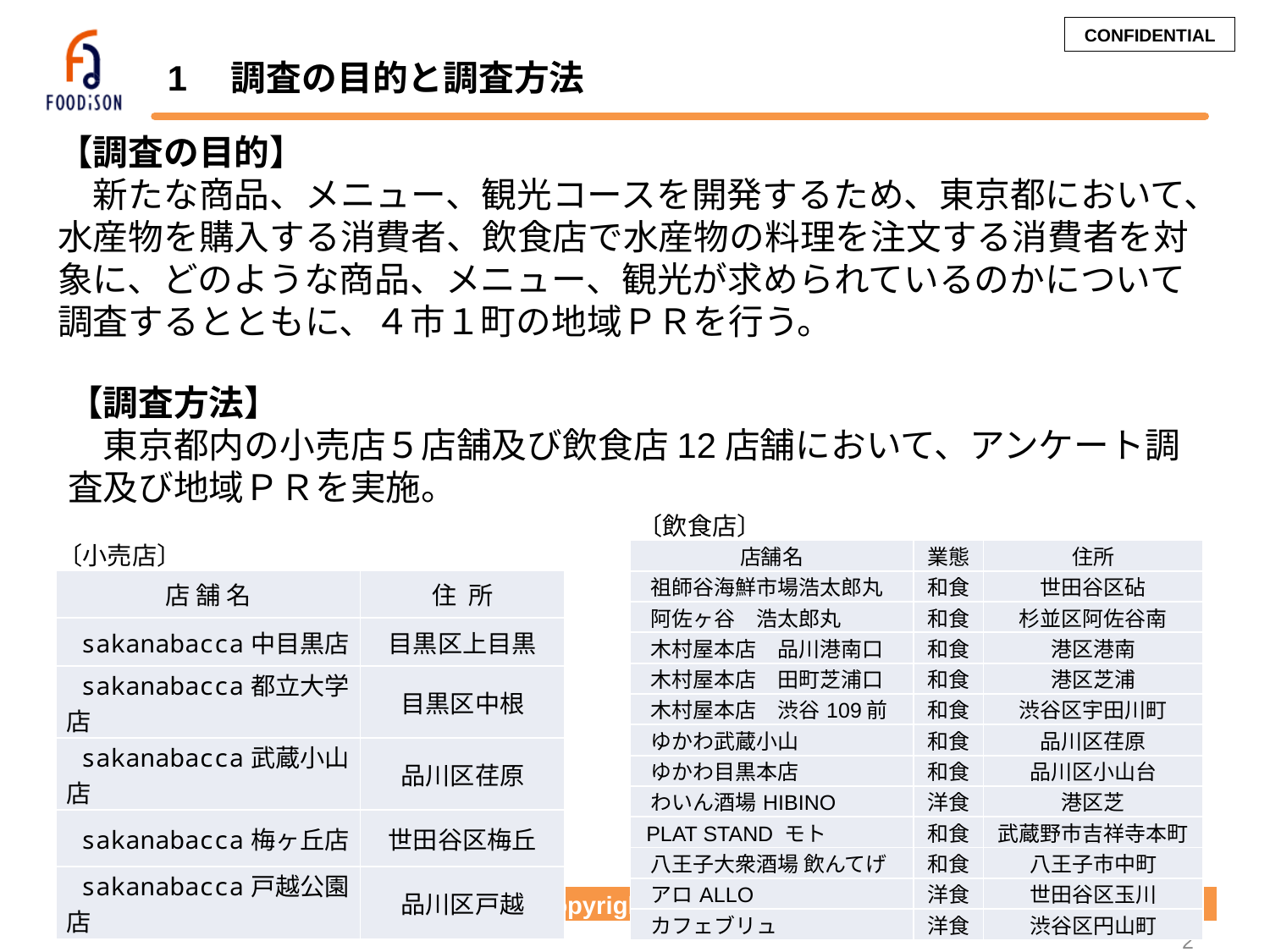

# 1　調査の目的と調査方法
【調査の目的】
　新たな商品、メニュー、観光コースを開発するため、東京都において、水産物を購入する消費者、飲食店で水産物の料理を注文する消費者を対象に、どのような商品、メニュー、観光が求められているのかについて調査するとともに、４市１町の地域ＰＲを行う。
【調査方法】
　東京都内の小売店５店舗及び飲食店12店舗において、アンケート調査及び地域ＰＲを実施。
〔飲食店〕
〔小売店〕
| 店舗名 | 業態 | 住所 |
| --- | --- | --- |
| 祖師谷海鮮市場浩太郎丸 | 和食 | 世田谷区砧 |
| 阿佐ヶ谷　浩太郎丸 | 和食 | 杉並区阿佐谷南 |
| 木村屋本店　品川港南口 | 和食 | 港区港南 |
| 木村屋本店　田町芝浦口 | 和食 | 港区芝浦 |
| 木村屋本店　渋谷109前 | 和食 | 渋谷区宇田川町 |
| ゆかわ武蔵小山 | 和食 | 品川区荏原 |
| ゆかわ目黒本店 | 和食 | 品川区小山台 |
| わいん酒場HIBINO | 洋食 | 港区芝 |
| PLAT STAND モト | 和食 | 武蔵野市吉祥寺本町 |
| 八王子大衆酒場 飲んてげ | 和食 | 八王子市中町 |
| アロALLO | 洋食 | 世田谷区玉川 |
| カフェブリュ | 洋食 | 渋谷区円山町 |
| 店 舗 名 | 住 所 |
| --- | --- |
| sakanabacca中目黒店 | 目黒区上目黒 |
| sakanabacca都立大学店 | 目黒区中根 |
| sakanabacca武蔵小山店 | 品川区荏原 |
| sakanabacca梅ヶ丘店 | 世田谷区梅丘 |
| sakanabacca戸越公園店 | 品川区戸越 |
2